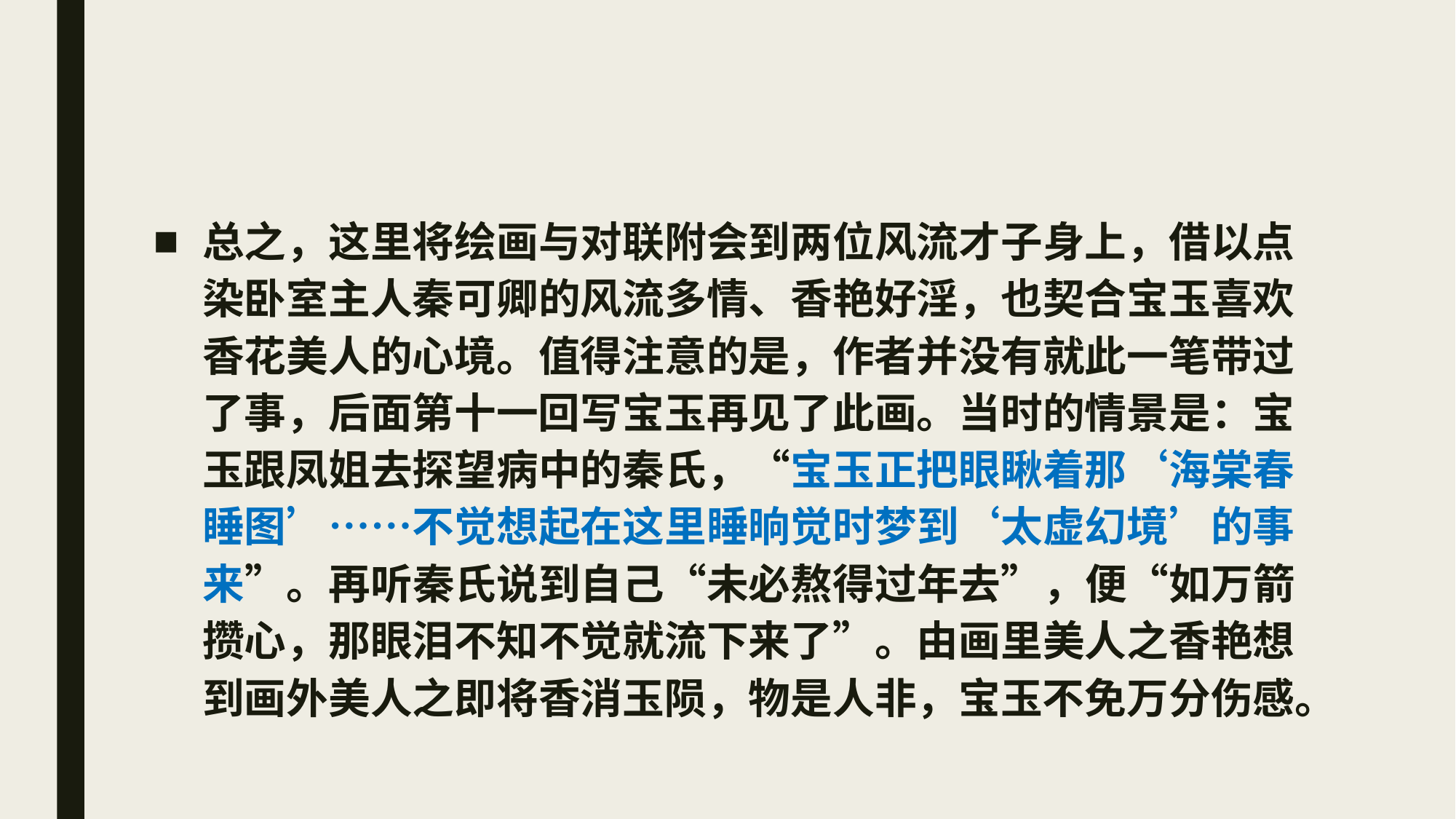

#
总之，这里将绘画与对联附会到两位风流才子身上，借以点染卧室主人秦可卿的风流多情、香艳好淫，也契合宝玉喜欢香花美人的心境。值得注意的是，作者并没有就此一笔带过了事，后面第十一回写宝玉再见了此画。当时的情景是：宝玉跟凤姐去探望病中的秦氏，“宝玉正把眼瞅着那‘海棠春睡图’……不觉想起在这里睡晌觉时梦到‘太虚幻境’的事来”。再听秦氏说到自己“未必熬得过年去”，便“如万箭攒心，那眼泪不知不觉就流下来了”。由画里美人之香艳想到画外美人之即将香消玉陨，物是人非，宝玉不免万分伤感。